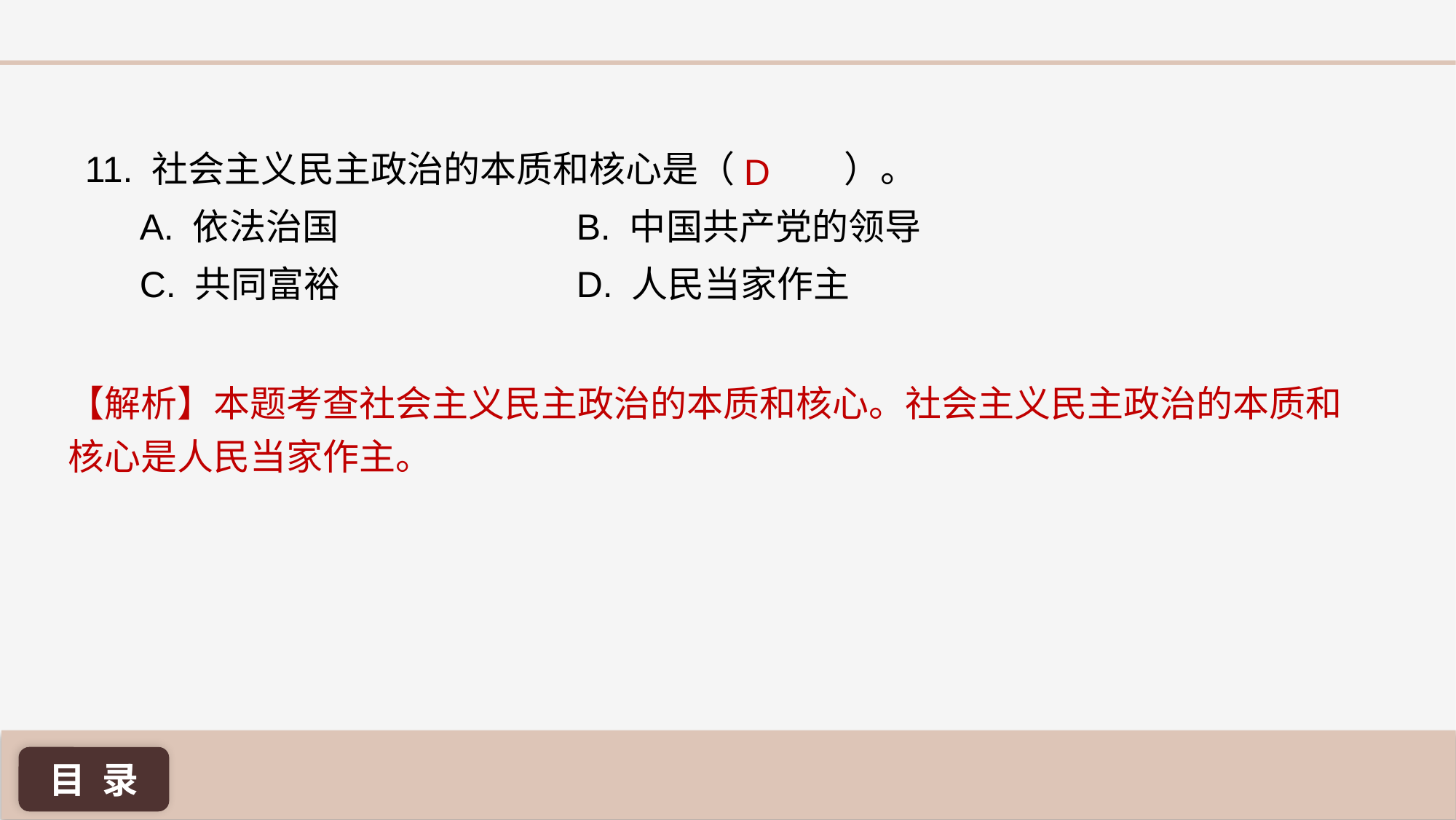

11. 社会主义民主政治的本质和核心是（	      ）。
A. 依法治国 			B. 中国共产党的领导
C. 共同富裕 			D. 人民当家作主
D
【解析】本题考查社会主义民主政治的本质和核心。社会主义民主政治的本质和核心是人民当家作主。